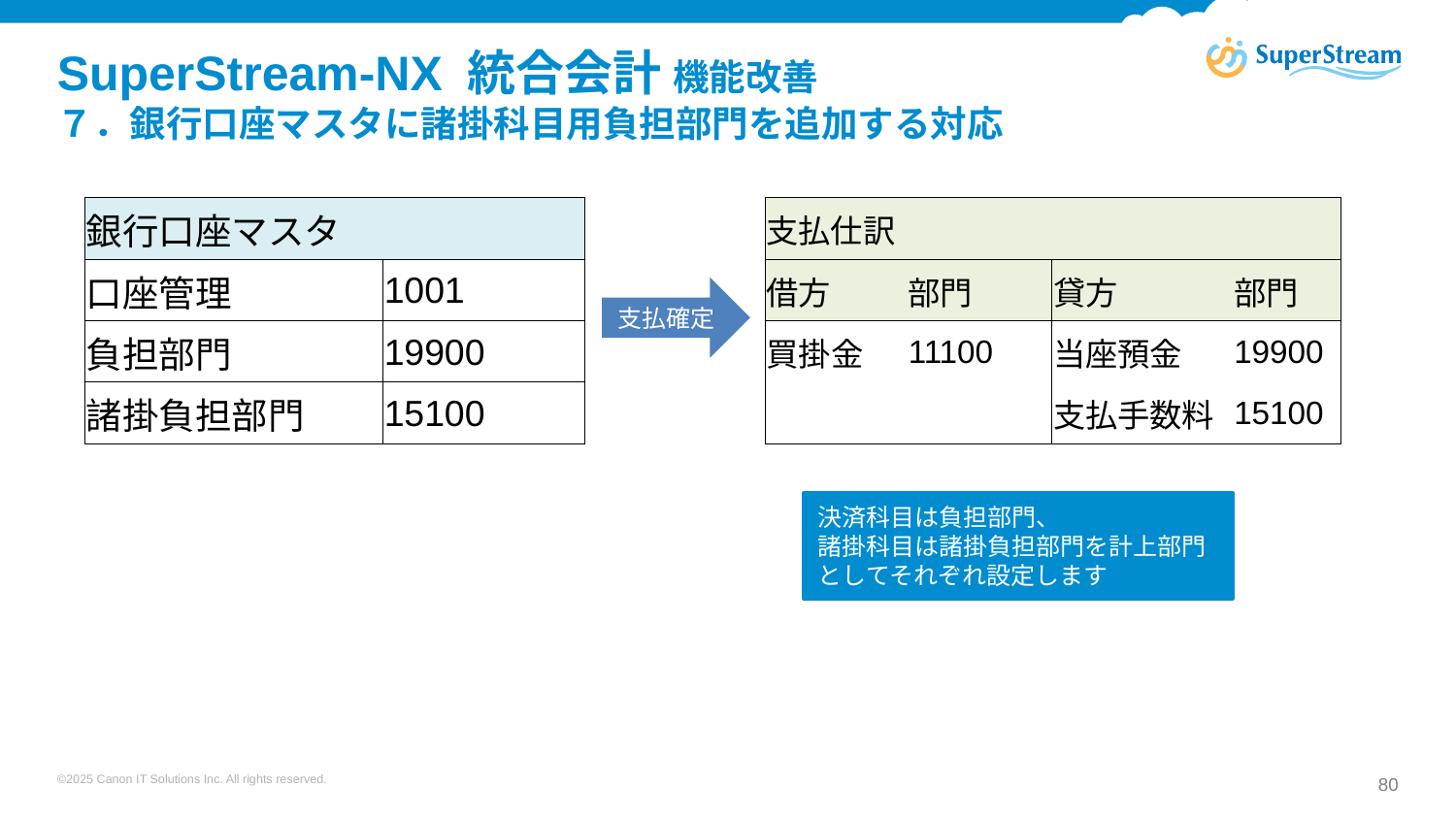

# SuperStream-NX 統合会計 機能改善　 ７．銀行口座マスタに諸掛科目用負担部門を追加する対応
| 銀行口座マスタ |  |  |  |  |  |  |
| --- | --- | --- | --- | --- | --- | --- |
| 口座管理 |  |  | 1001 |  |  |  |
| 負担部門 |  |  | 19900 |  |  |  |
| 諸掛負担部門 |  |  | 15100 |  |  |  |
| 支払仕訳 |  |  |  |  |  |  |  |  |  |  |  |  |  |  |  |
| --- | --- | --- | --- | --- | --- | --- | --- | --- | --- | --- | --- | --- | --- | --- | --- |
| 借方 |  |  |  | 部門 |  |  |  | 貸方 |  |  |  |  | 部門 |  |  |
| 買掛金 |  |  |  | 11100 |  |  |  | 当座預金 |  |  |  |  | 19900 |  |  |
|  |  |  |  |  |  |  |  | 支払手数料 |  |  |  |  | 15100 |  |  |
支払確定
決済科目は負担部門、
諸掛科目は諸掛負担部門を計上部門
としてそれぞれ設定します
©2025 Canon IT Solutions Inc. All rights reserved.
80